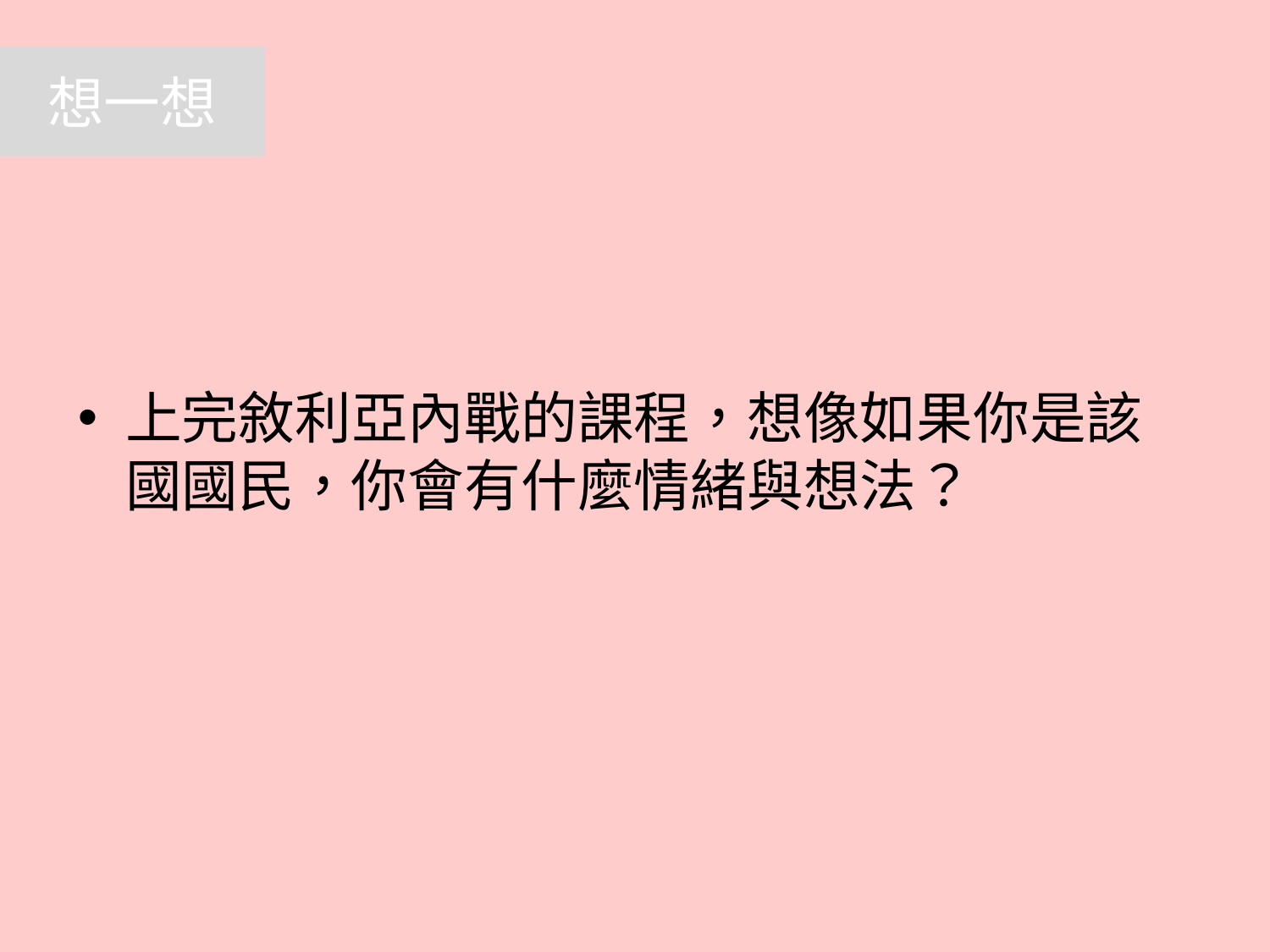

# 想一想
上完敘利亞內戰的課程，想像如果你是該國國民，你會有什麼情緒與想法？